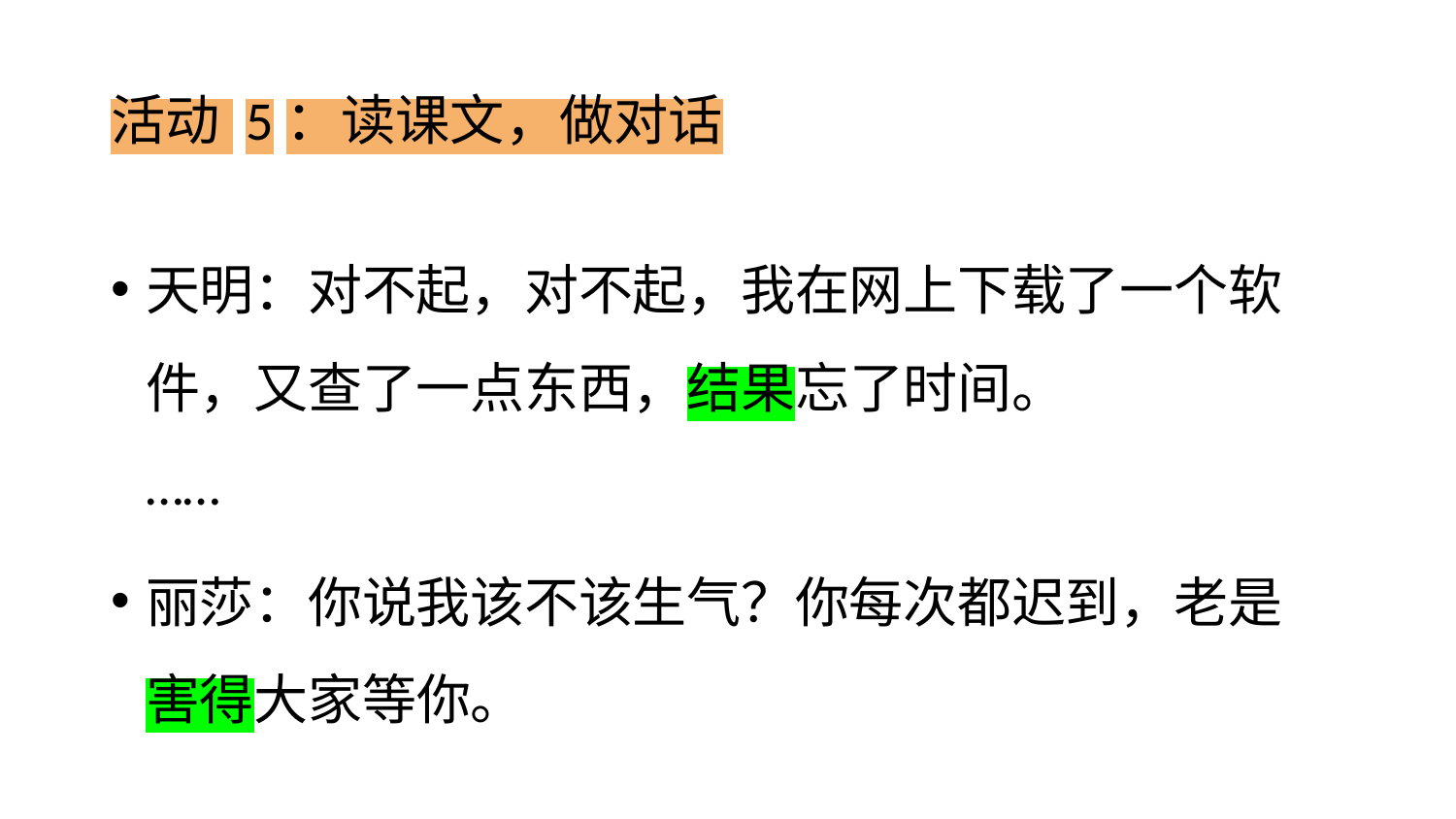

# 活动 5：读课文，做对话
天明：对不起，对不起，我在网上下载了一个软件，又查了一点东西，结果忘了时间。
……
丽莎：你说我该不该生气？你每次都迟到，老是 害得大家等你。